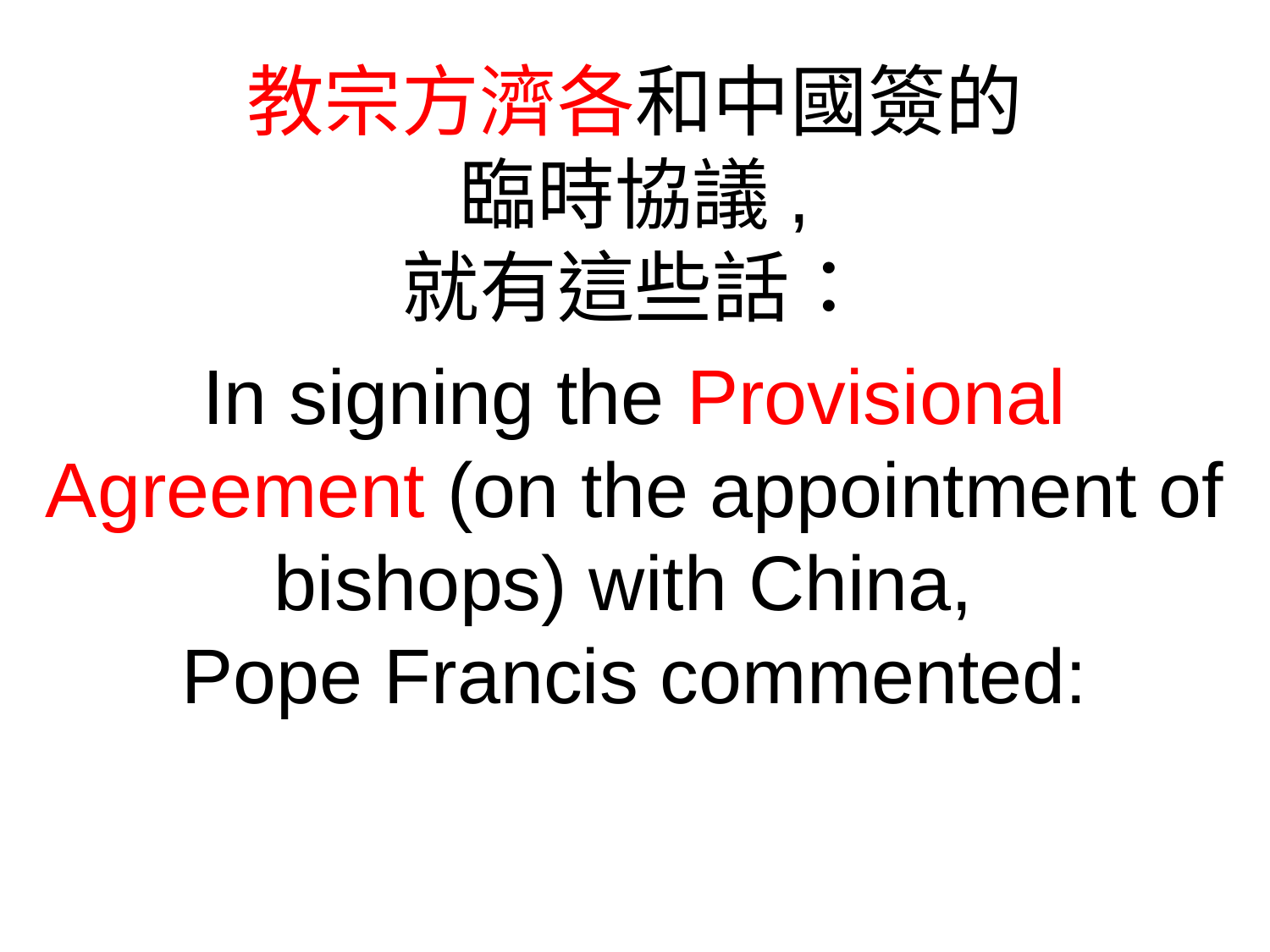

教宗方濟各和中國簽的
臨時協議,
就有這些話：
In signing the Provisional Agreement (on the appointment of bishops) with China,
Pope Francis commented: